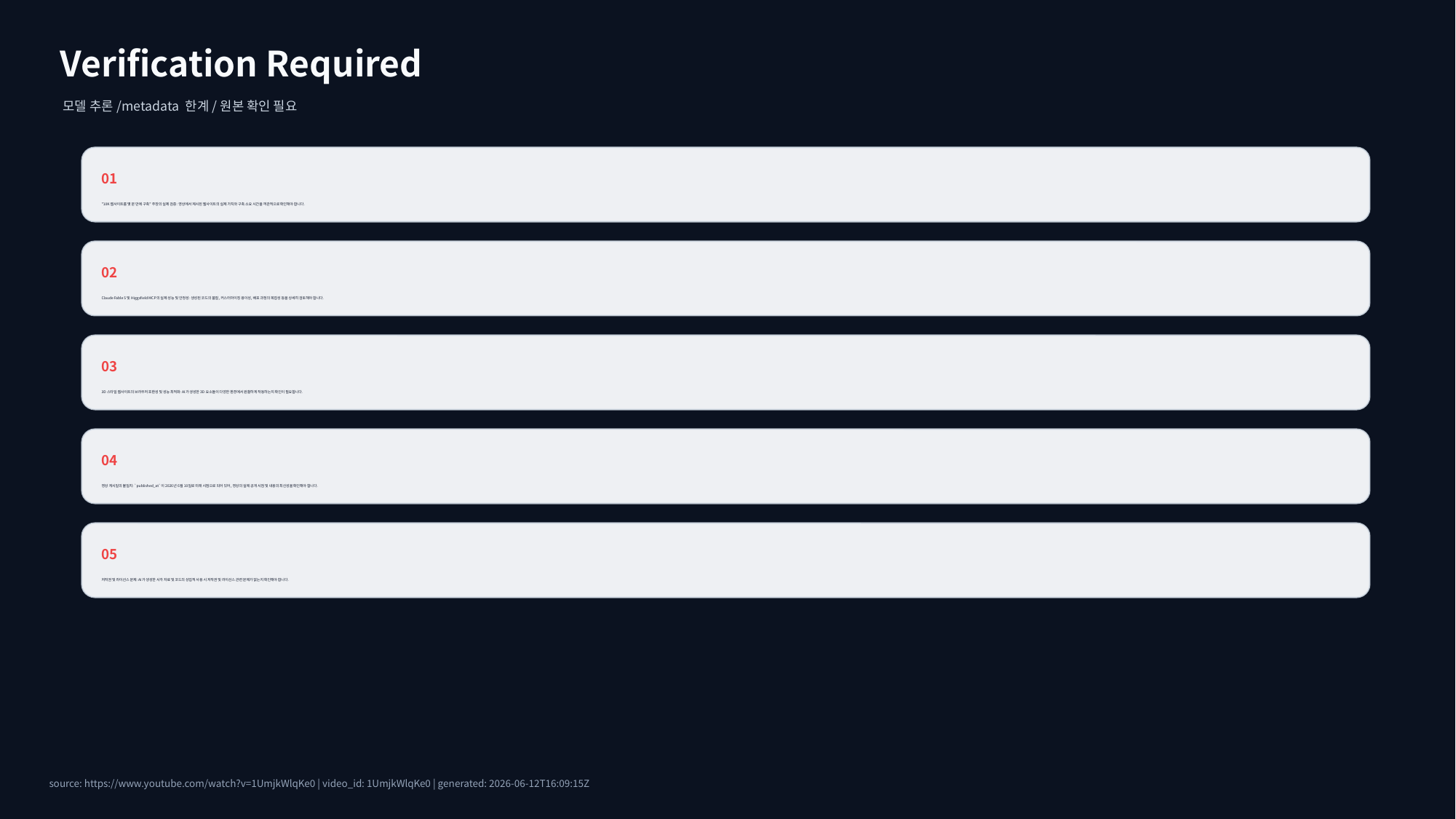

Verification Required
모델 추론/metadata 한계/원본 확인 필요

01
"10K 웹사이트를 몇 분 만에 구축" 주장의 실제 검증: 영상에서 제시된 웹사이트의 실제 가치와 구축 소요 시간을 객관적으로 확인해야 합니다.

02
Claude Fable 5 및 Higgsfield MCP의 실제 성능 및 안정성: 생성된 코드의 품질, 커스터마이징 용이성, 배포 과정의 복잡성 등을 상세히 검토해야 합니다.

03
3D 스타일 웹사이트의 브라우저 호환성 및 성능 최적화: AI가 생성한 3D 요소들이 다양한 환경에서 원활하게 작동하는지 확인이 필요합니다.

04
영상 게시일의 불일치: `published_at`이 2026년 6월 10일로 미래 시점으로 되어 있어, 영상의 실제 공개 시점 및 내용의 최신성을 확인해야 합니다.

05
저작권 및 라이선스 문제: AI가 생성한 시각 자료 및 코드의 상업적 사용 시 저작권 및 라이선스 관련 문제가 없는지 확인해야 합니다.
source: https://www.youtube.com/watch?v=1UmjkWlqKe0 | video_id: 1UmjkWlqKe0 | generated: 2026-06-12T16:09:15Z